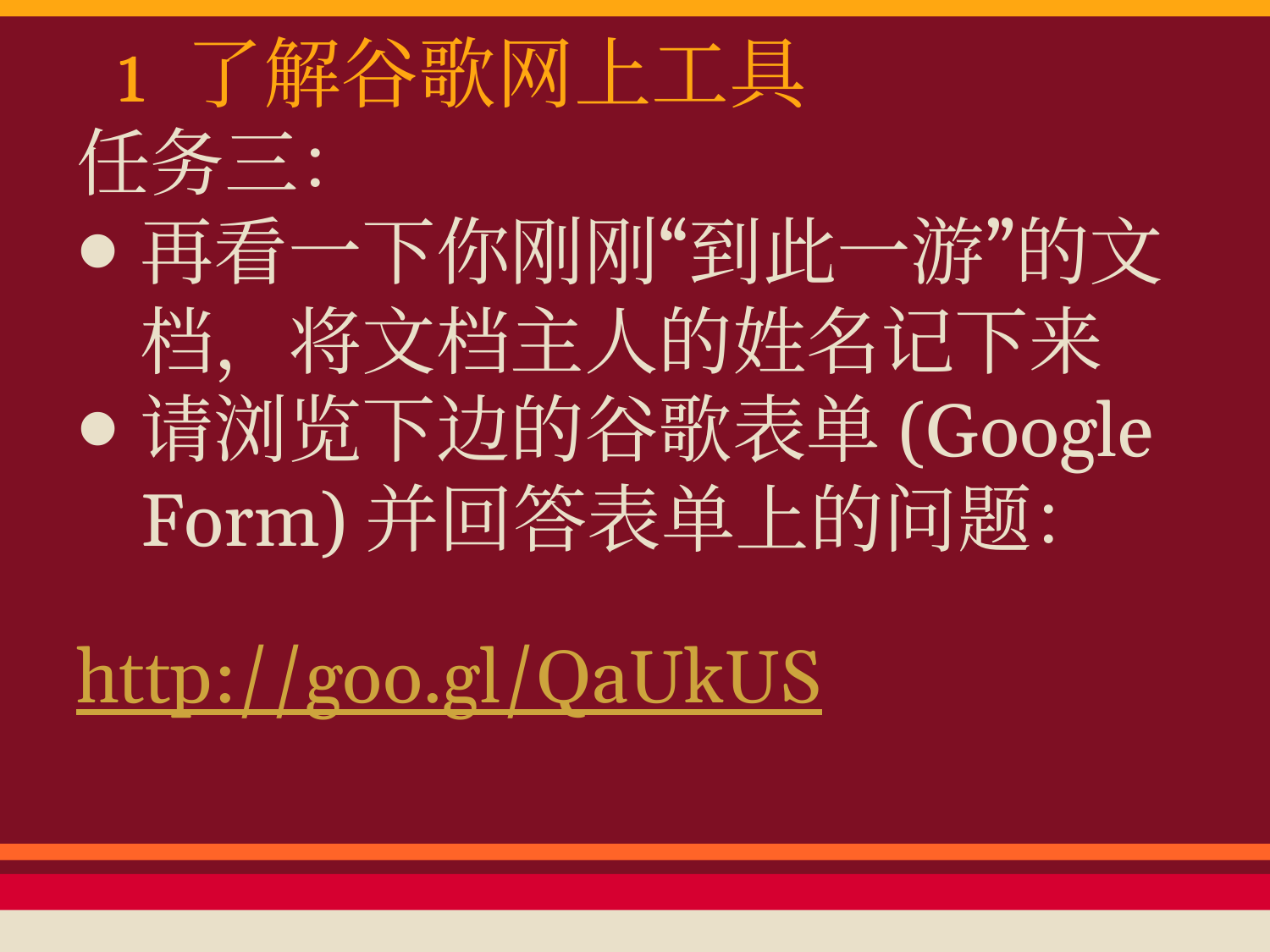

# 1 了解谷歌网上工具

任务三：
再看一下你刚刚“到此一游”的文档，将文档主人的姓名记下来
请浏览下边的谷歌表单(Google Form)并回答表单上的问题：

http://goo.gl/QaUkUS